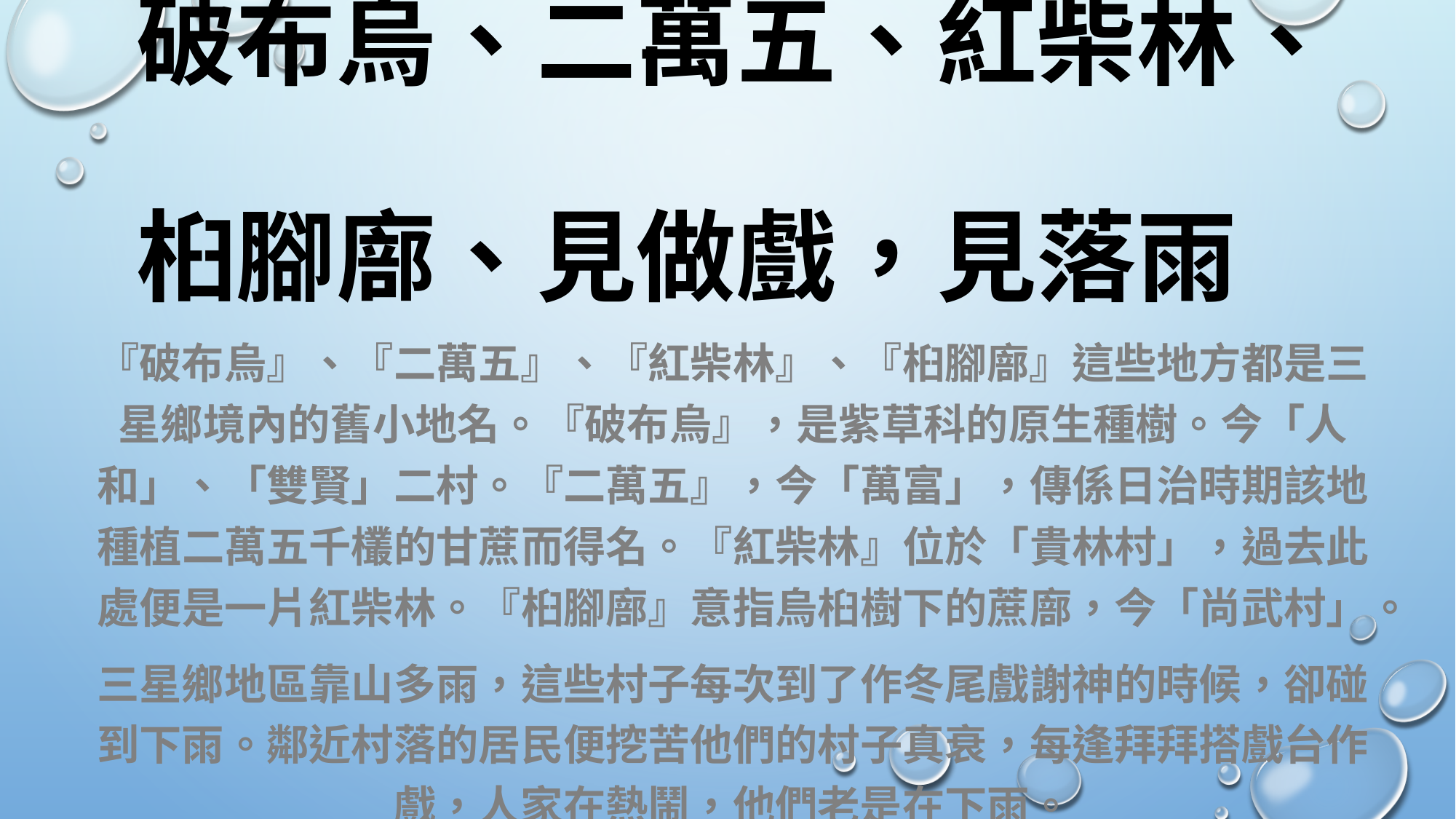

# 破布烏、二萬五、紅柴林、 桕腳廍、見做戲，見落雨
『破布烏』、『二萬五』、『紅柴林』、『桕腳廍』這些地方都是三星鄉境內的舊小地名。『破布烏』，是紫草科的原生種樹。今「人和」、「雙賢」二村。『二萬五』，今「萬富」，傳係日治時期該地種植二萬五千欉的甘蔗而得名。『紅柴林』位於「貴林村」，過去此處便是一片紅柴林。『桕腳廍』意指烏桕樹下的蔗廍，今「尚武村」。
三星鄉地區靠山多雨，這些村子每次到了作冬尾戲謝神的時候，卻碰到下雨。鄰近村落的居民便挖苦他們的村子真衰，每逢拜拜搭戲台作戲，人家在熱鬧，他們老是在下雨。